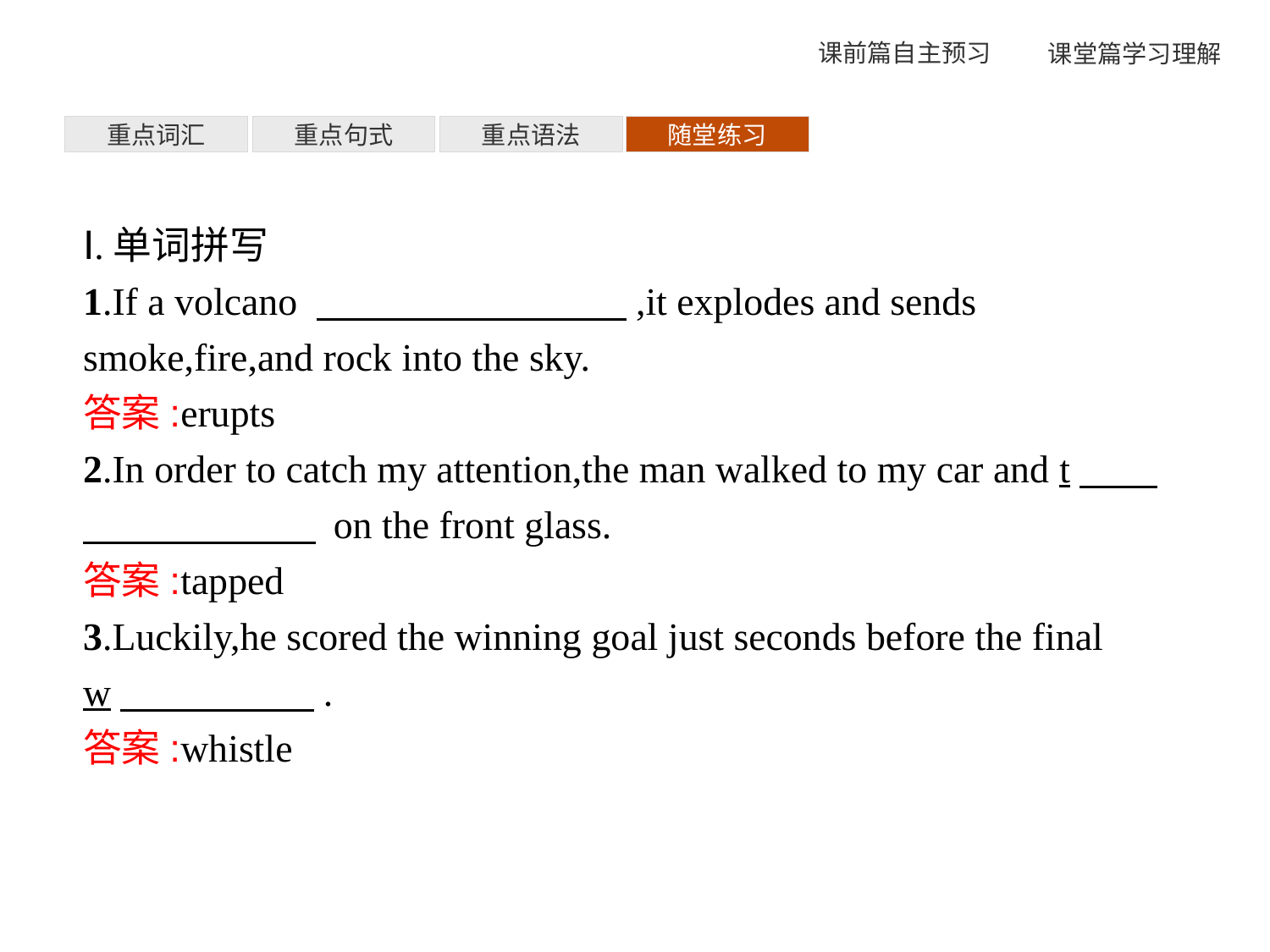

重点词汇
重点句式
重点语法
随堂练习
Ⅰ.单词拼写
1.If a volcano 　　　　　　　　,it explodes and sends smoke,fire,and rock into the sky.
答案:erupts
2.In order to catch my attention,the man walked to my car and t　　　　　　　　 on the front glass.
答案:tapped
3.Luckily,he scored the winning goal just seconds before the final w　　　　　.
答案:whistle